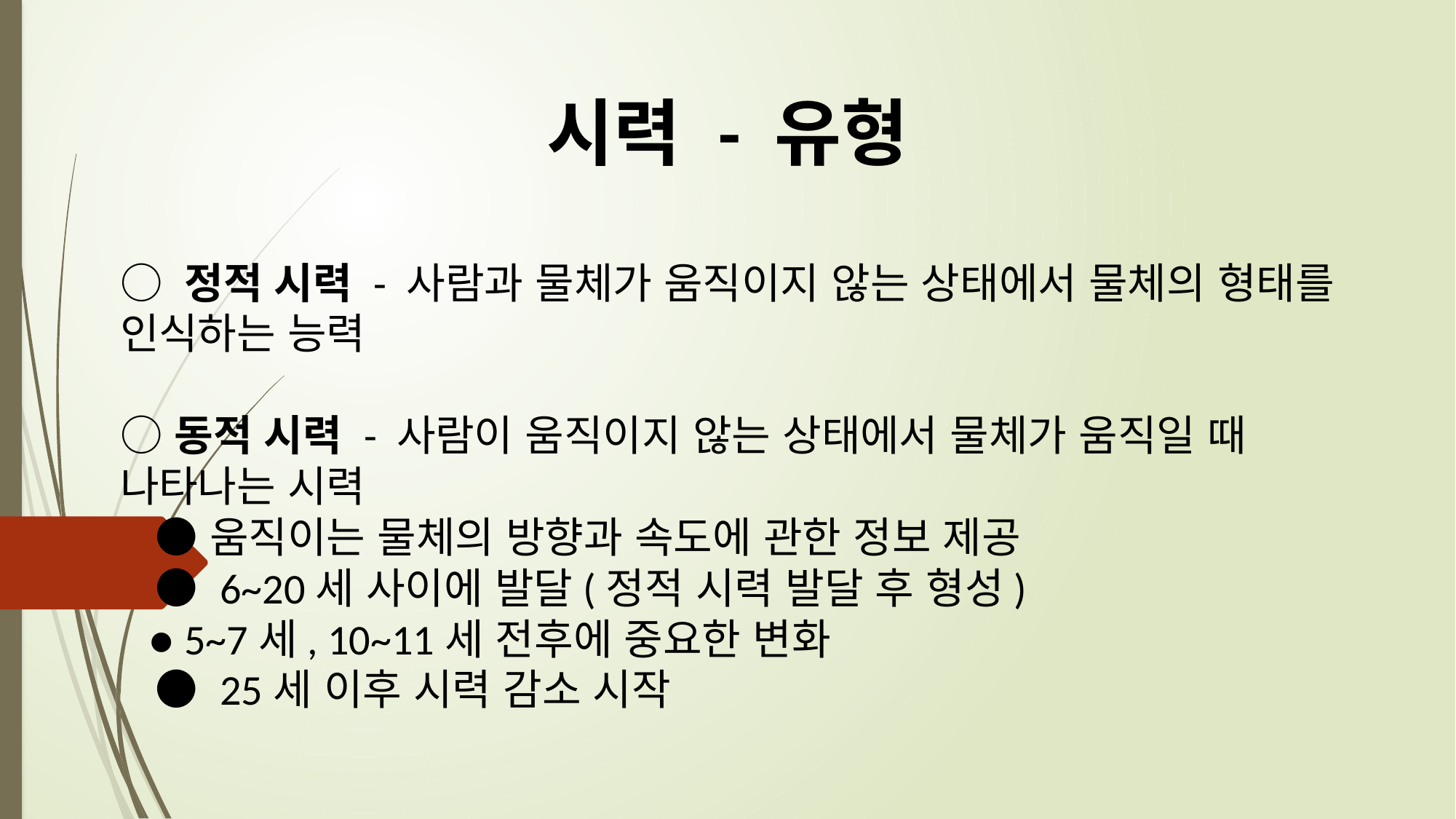

시력 - 유형
# ○ 정적 시력 - 사람과 물체가 움직이지 않는 상태에서 물체의 형태를 인식하는 능력 ○ 동적 시력 - 사람이 움직이지 않는 상태에서 물체가 움직일 때 나타나는 시력 ● 움직이는 물체의 방향과 속도에 관한 정보 제공 ● 6~20세 사이에 발달(정적 시력 발달 후 형성) ● 5~7세, 10~11세 전후에 중요한 변화 ● 25세 이후 시력 감소 시작